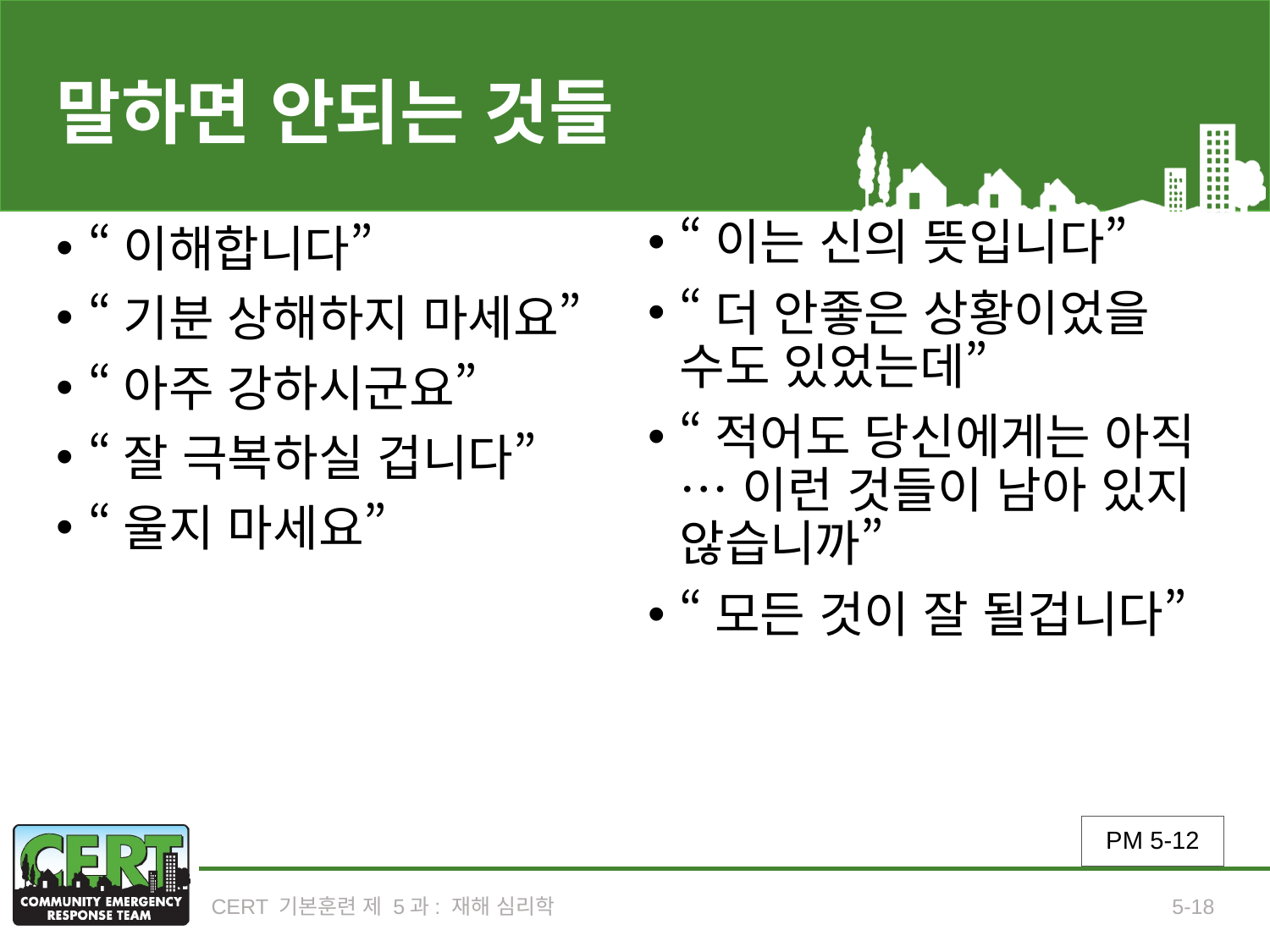

# 말하면 안되는 것들
“이해합니다”
“기분 상해하지 마세요”
“아주 강하시군요”
“잘 극복하실 겁니다”
“울지 마세요”
“이는 신의 뜻입니다”
“더 안좋은 상황이었을 수도 있었는데”
“적어도 당신에게는 아직 … 이런 것들이 남아 있지 않습니까”
“모든 것이 잘 될겁니다”

PM 5-12
CERT 기본훈련 제 5과: 재해 심리학
5-18